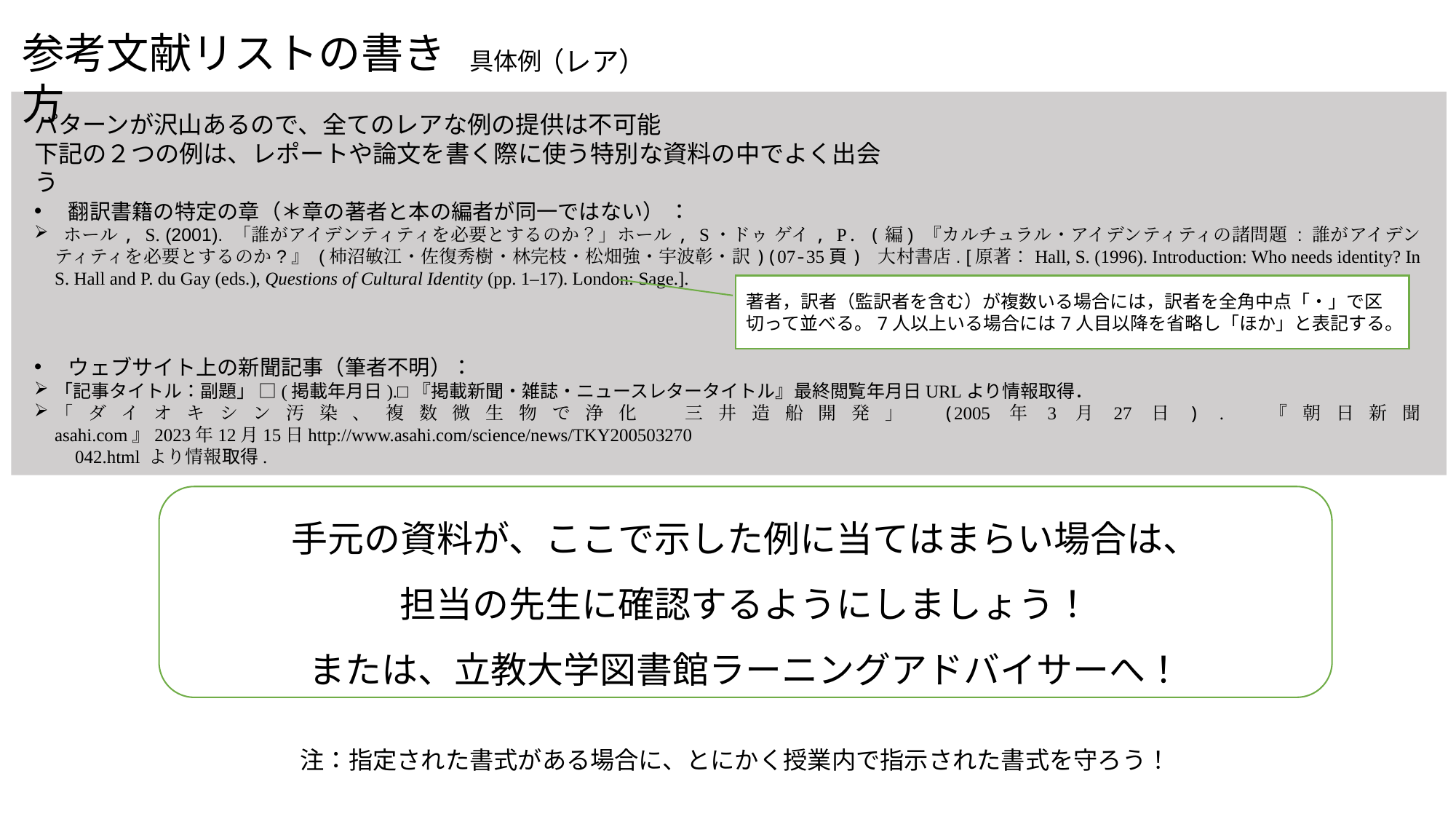

参考文献リストの書き方
（レア）
具体例

パターンが沢山あるので、全てのレアな例の提供は不可能
下記の２つの例は、レポートや論文を書く際に使う特別な資料の中でよく出会う

翻訳書籍の特定の章（＊章の著者と本の編者が同一ではない） ：
 ホール, S. (2001). 「誰がアイデンティティを必要とするのか？」ホール, S・ドゥ ゲイ, P. (編) 『カルチュラル・アイデンティティの諸問題 : 誰がアイデンティティを必要とするのか?』 (柿沼敏江・佐復秀樹・林完枝・松畑強・宇波彰・訳)(07-35頁) 大村書店. [原著：Hall, S. (1996). Introduction: Who needs identity? In S. Hall and P. du Gay (eds.), Questions of Cultural Identity (pp. 1–17). London: Sage.].

ウェブサイト上の新聞記事（筆者不明）：
「記事タイトル：副題」 □(掲載年月日).□『掲載新聞・雑誌・ニュースレタータイトル』最終閲覧年月日URLより情報取得．
「ダイオキシン汚染、複数微生物で浄化　三井造船開発」 (2005年3月27日) . 『朝日新聞 asahi.com』2023年12月15日http://www.asahi.com/science/news/TKY200503270
　　042.html より情報取得.
著者，訳者（監訳者を含む）が複数いる場合には，訳者を全角中点「・」で区切って並べる。7人以上いる場合には7人目以降を省略し「ほか」と表記する。
手元の資料が、ここで示した例に当てはまらい場合は、
担当の先生に確認するようにしましょう！
または、立教大学図書館ラーニングアドバイサーへ！
注：指定された書式がある場合に、とにかく授業内で指示された書式を守ろう！